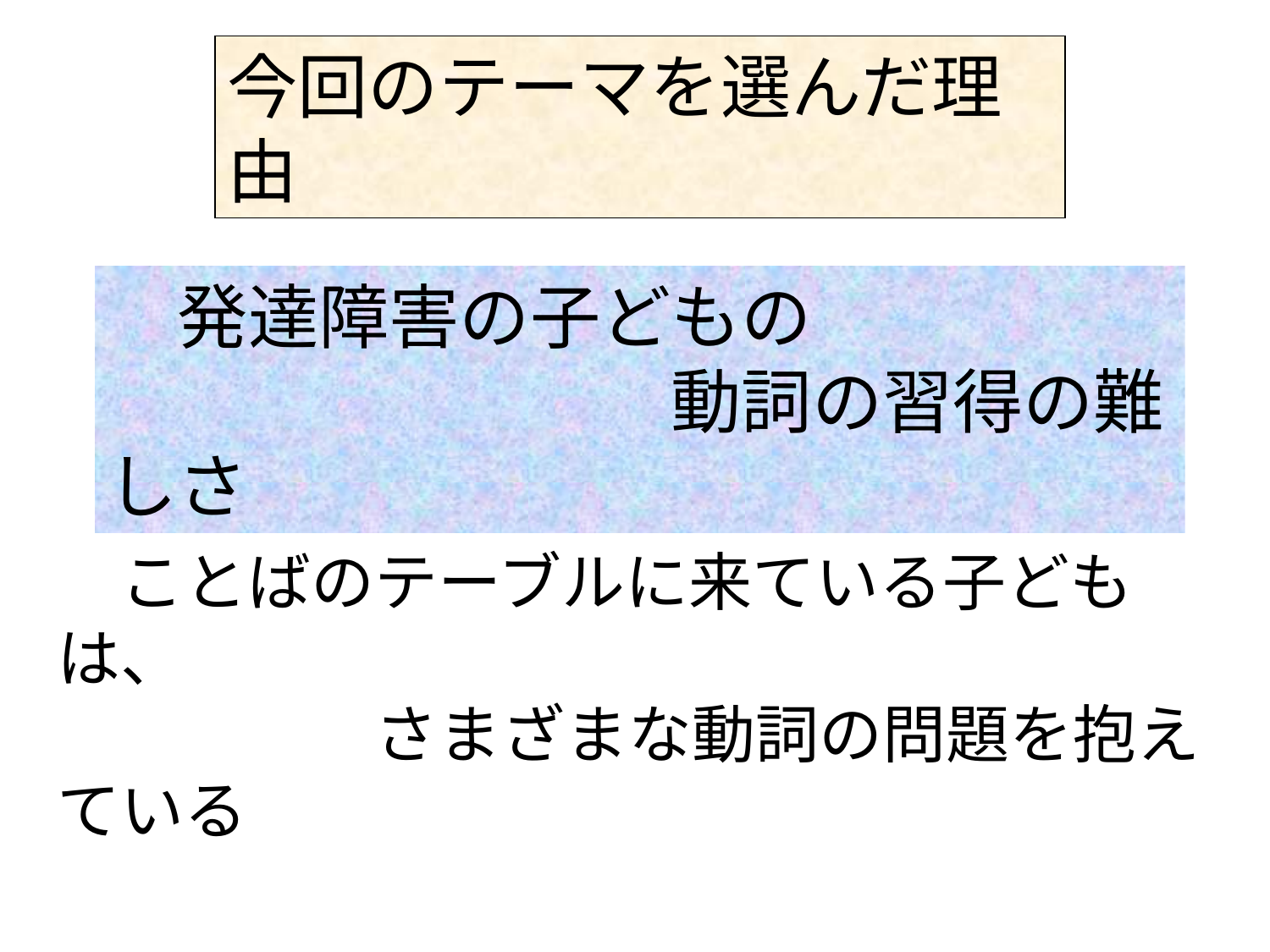

今回のテーマを選んだ理由
　発達障害の子どもの
　　　　　　　　動詞の習得の難しさ
　ことばのテーブルに来ている子どもは、
　　　　　さまざまな動詞の問題を抱えている